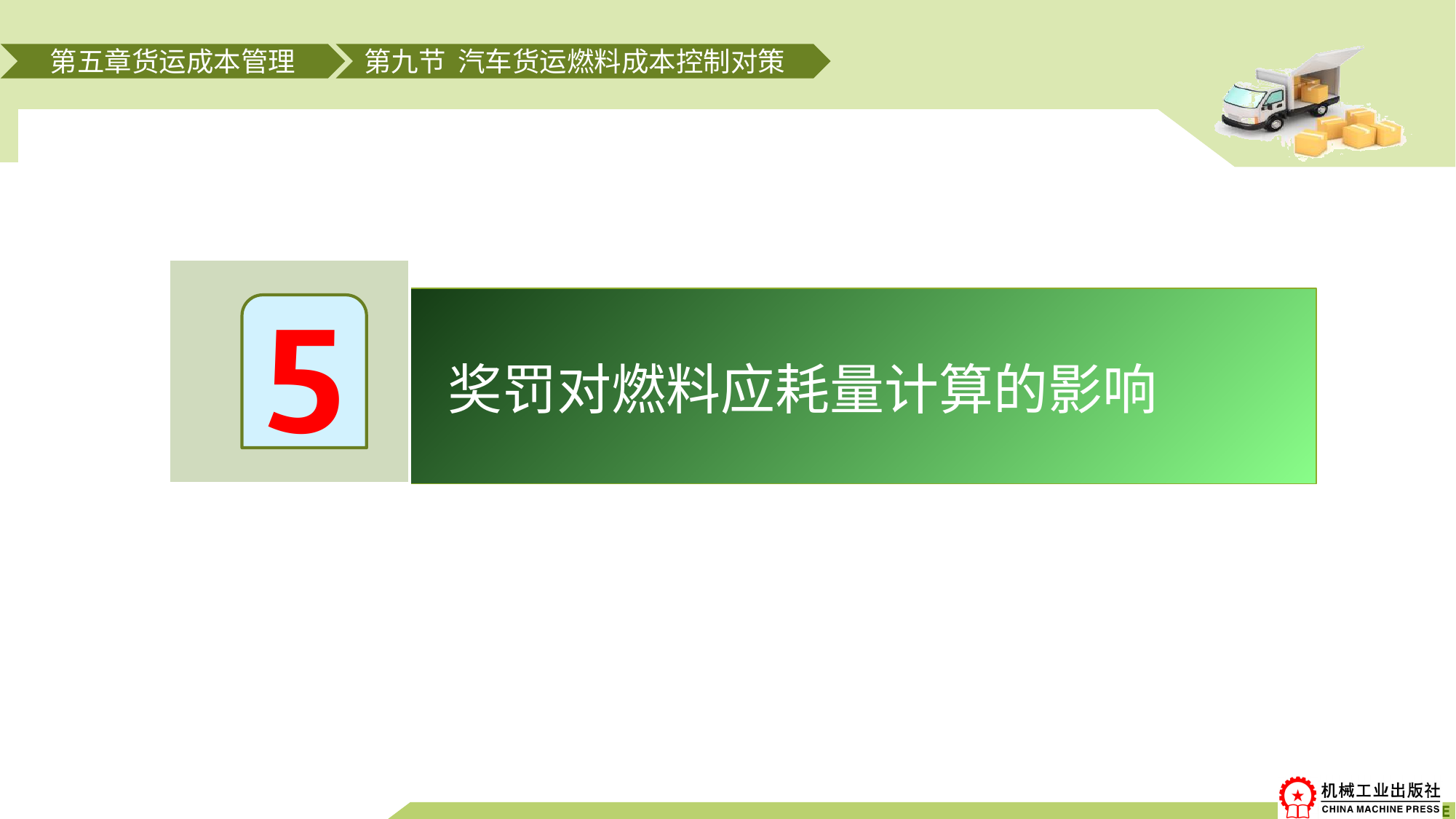

第五章货运成本管理
第九节  汽车货运燃料成本控制对策
表5-20
奖罚对燃料应耗量计算的影响
5